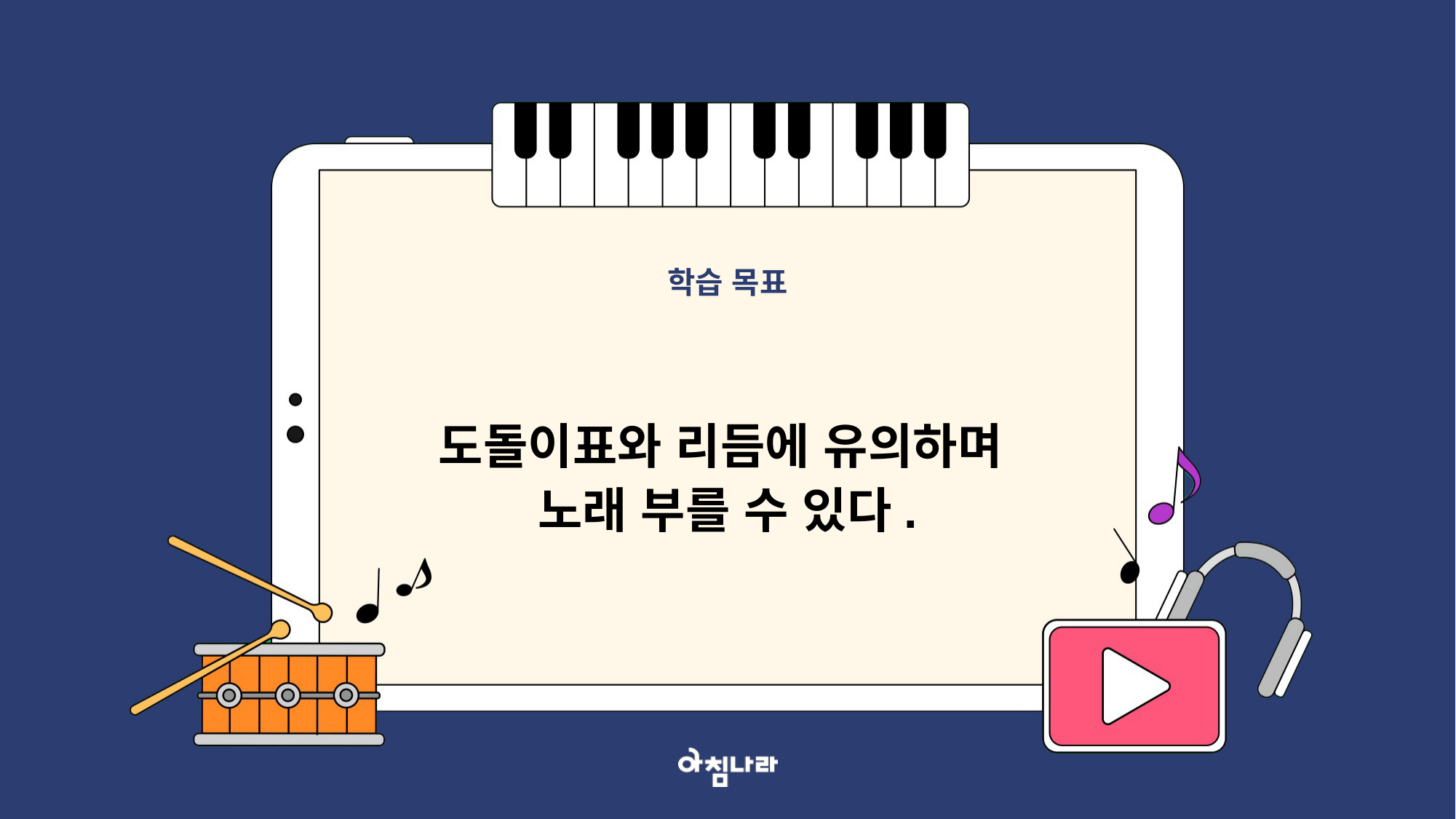

학습 목표
도돌이표와 리듬에 유의하며
노래 부를 수 있다.